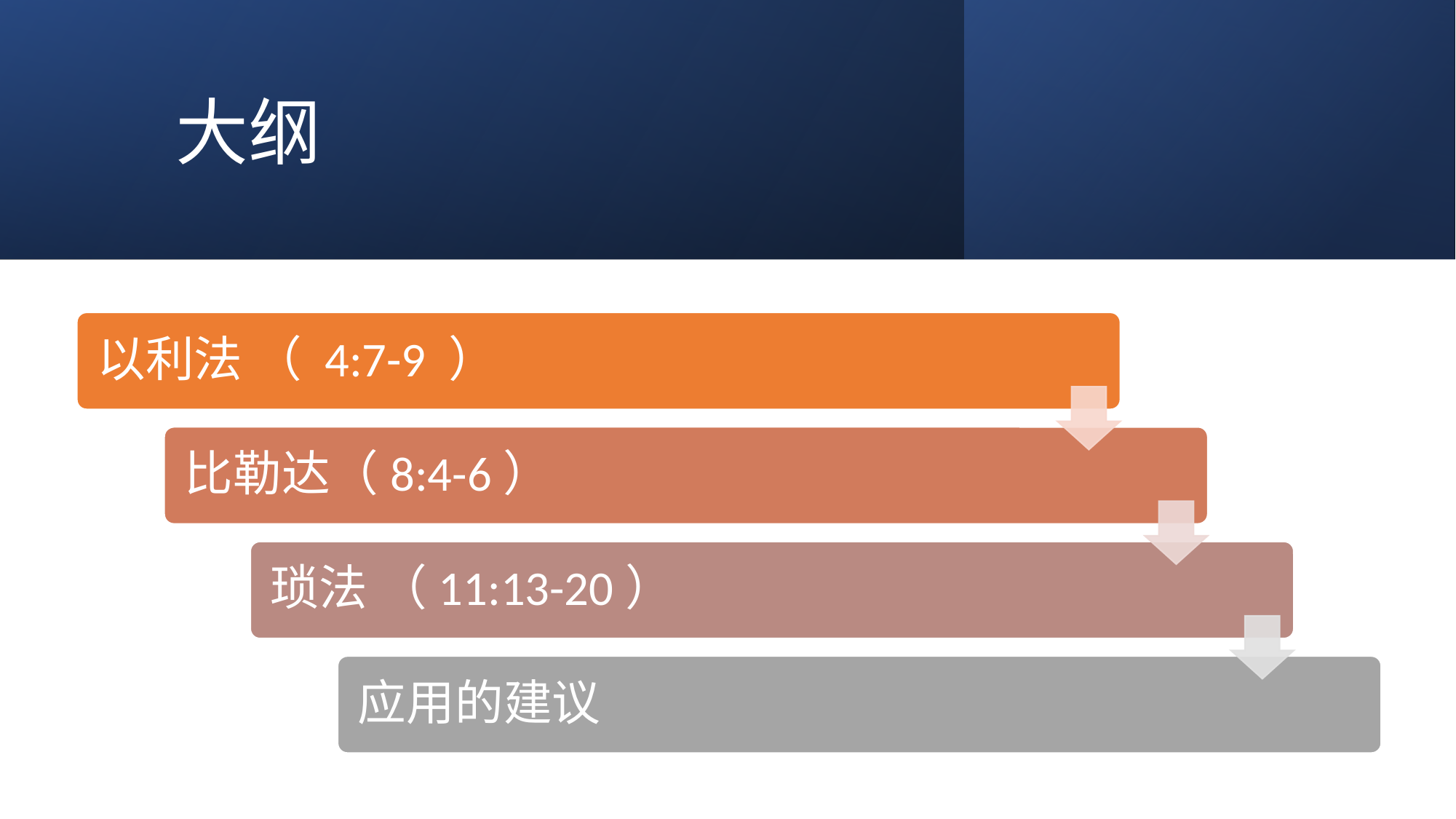

# 大纲
以利法 （ 4:7-9 ）
比勒达（8:4-6）
琐法 （11:13-20）
应用的建议